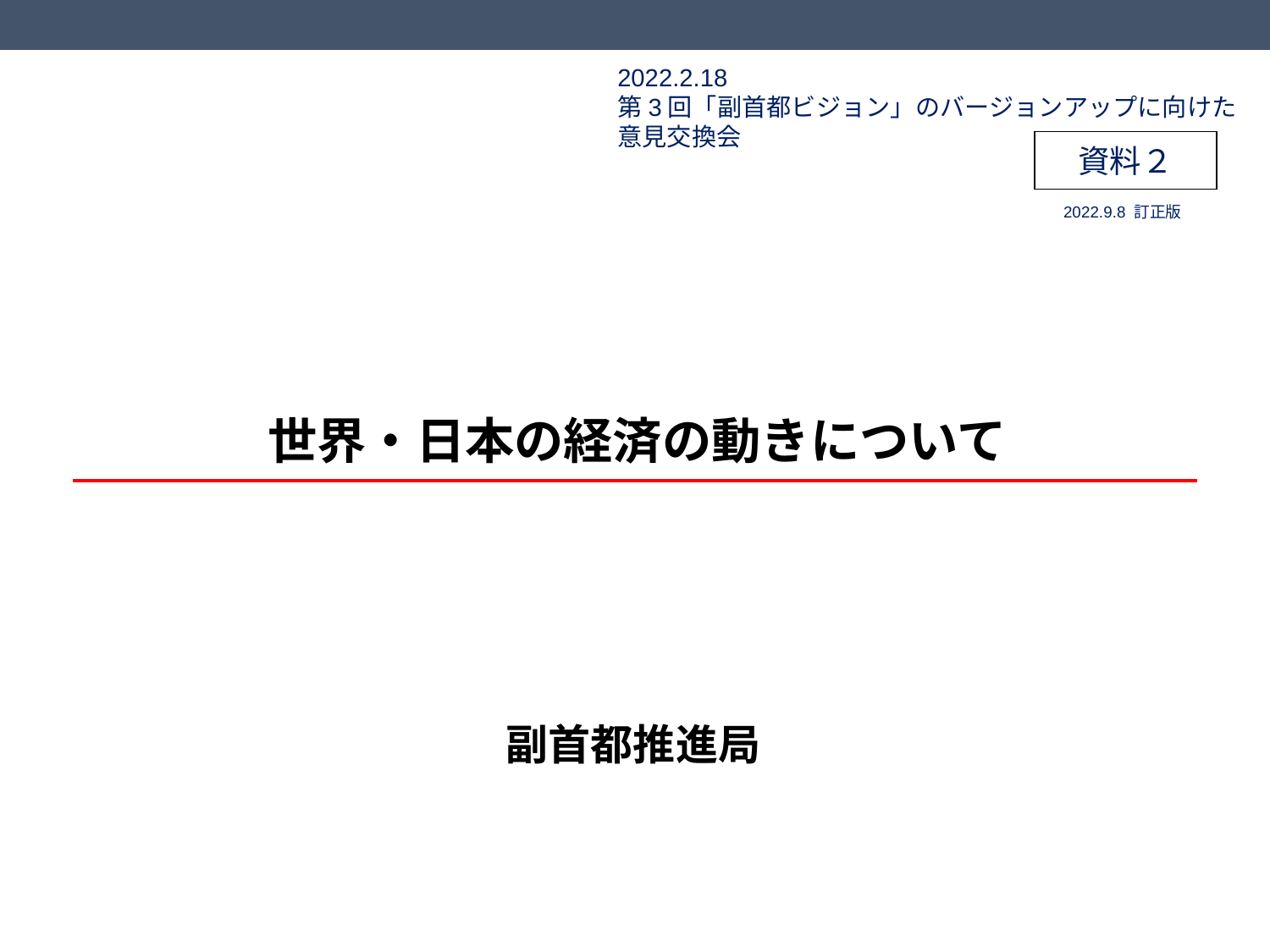

2022.2.18
第3回「副首都ビジョン」のバージョンアップに向けた意見交換会
資料２
2022.9.8 訂正版
# 世界・日本の経済の動きについて

副首都推進局